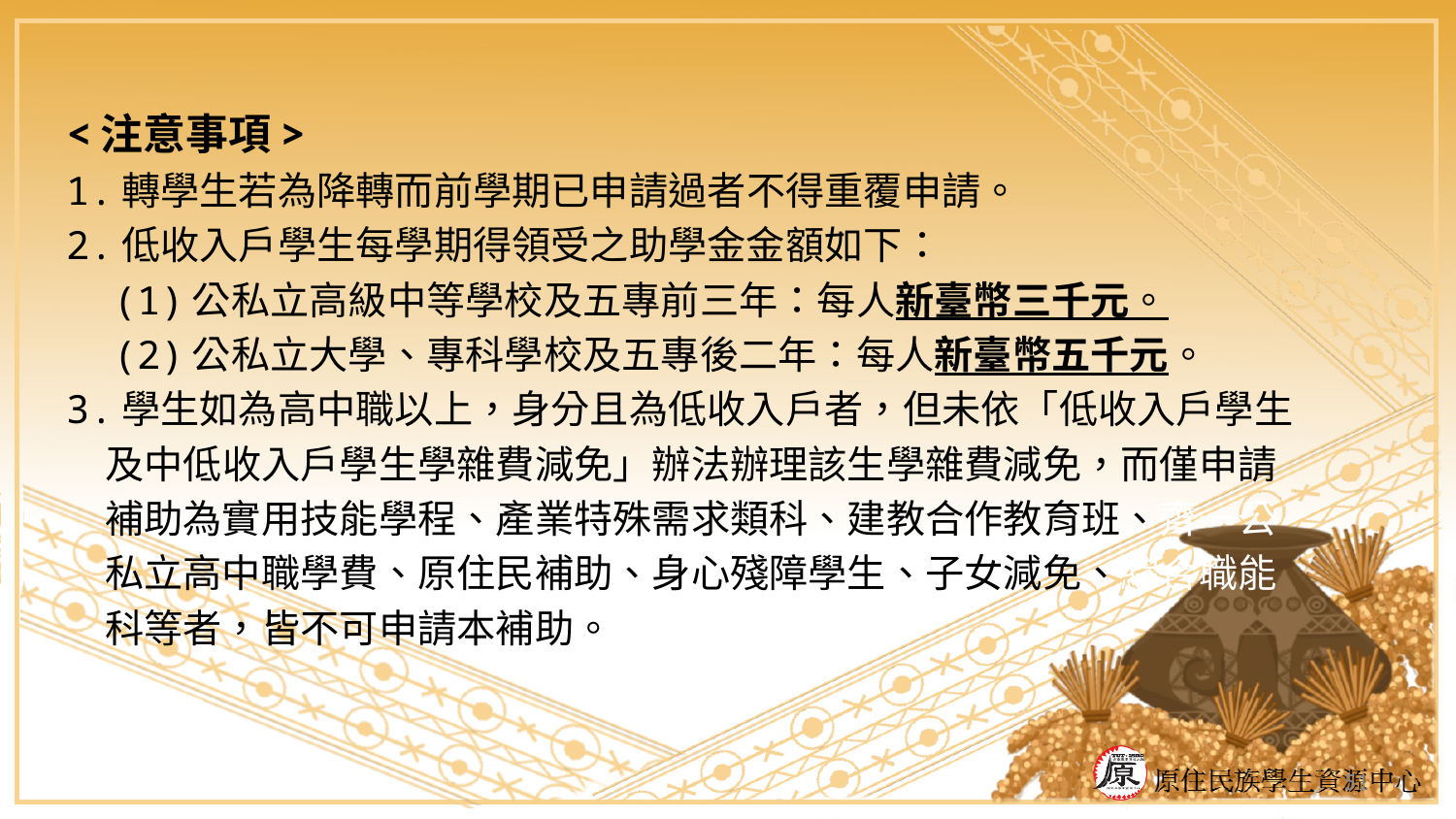

<注意事項>
1.轉學生若為降轉而前學期已申請過者不得重覆申請。
2.低收入戶學生每學期得領受之助學金金額如下：
　(1)公私立高級中等學校及五專前三年：每人新臺幣三千元。
　(2)公私立大學、專科學校及五專後二年：每人新臺幣五千元。
3.學生如為高中職以上，身分且為低收入戶者，但未依「低收入戶學生
　及中低收入戶學生學雜費減免」辦法辦理該生學雜費減免，而僅申請
　補助為實用技能學程、產業特殊需求類科、建教合作教育班、齊一公
　私立高中職學費、原住民補助、身心殘障學生、子女減免、綜合職能
　科等者，皆不可申請本補助。
51